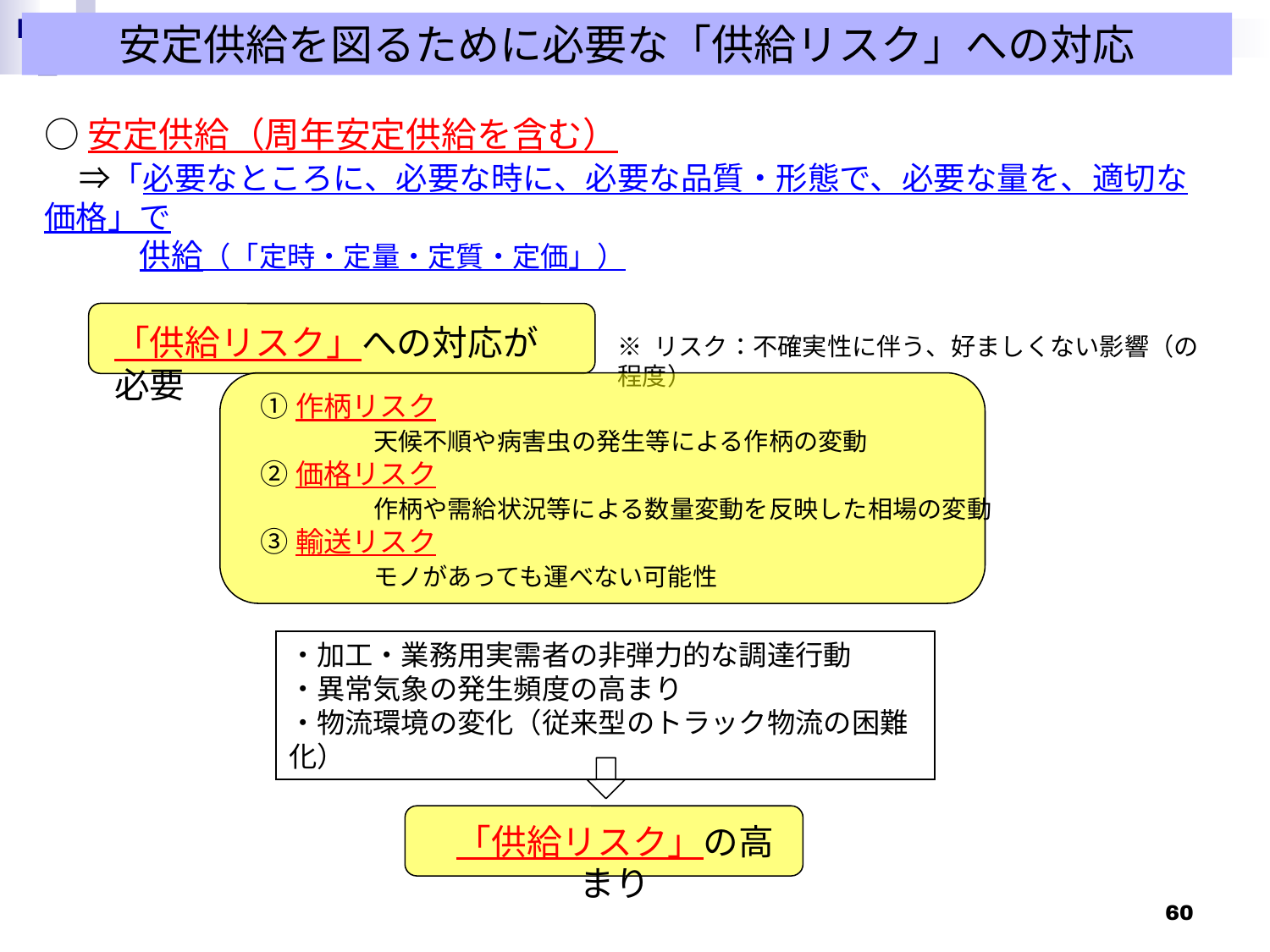

安定供給を図るために必要な「供給リスク」への対応
○安定供給（周年安定供給を含む）
　⇒「必要なところに、必要な時に、必要な品質・形態で、必要な量を、適切な価格」で
　　　供給（「定時・定量・定質・定価」）

「供給リスク」への対応が必要
※ リスク：不確実性に伴う、好ましくない影響（の程度）

①作柄リスク
　　　　天候不順や病害虫の発生等による作柄の変動
②価格リスク
　　　　作柄や需給状況等による数量変動を反映した相場の変動
③輸送リスク
　　　　モノがあっても運べない可能性
・加工・業務用実需者の非弾力的な調達行動
・異常気象の発生頻度の高まり
・物流環境の変化（従来型のトラック物流の困難化）

「供給リスク」の高まり
60